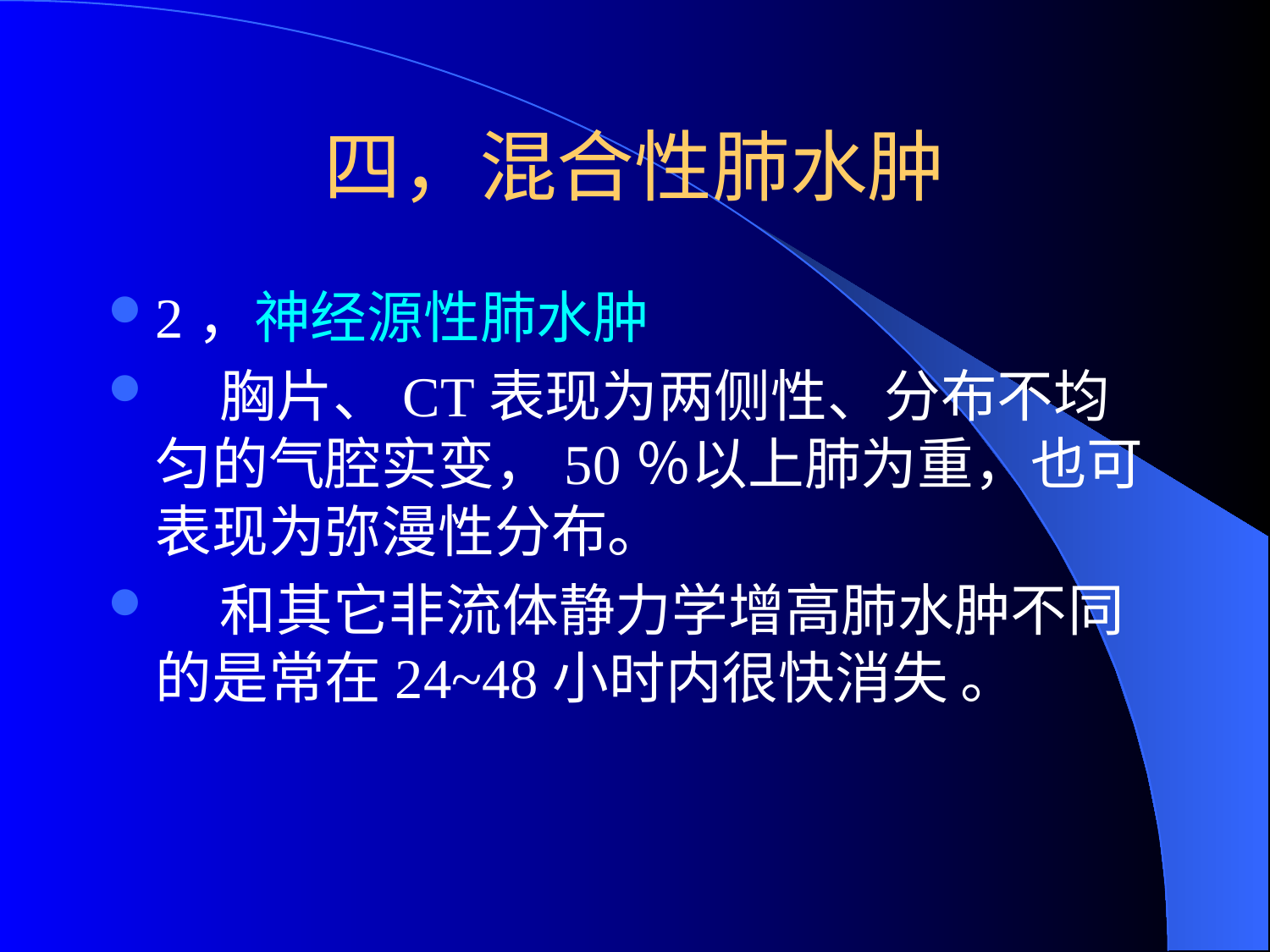

# 四，混合性肺水肿
2，神经源性肺水肿
    胸片、CT表现为两侧性、分布不均匀的气腔实变，50％以上肺为重，也可表现为弥漫性分布。
    和其它非流体静力学增高肺水肿不同的是常在24~48小时内很快消失 。